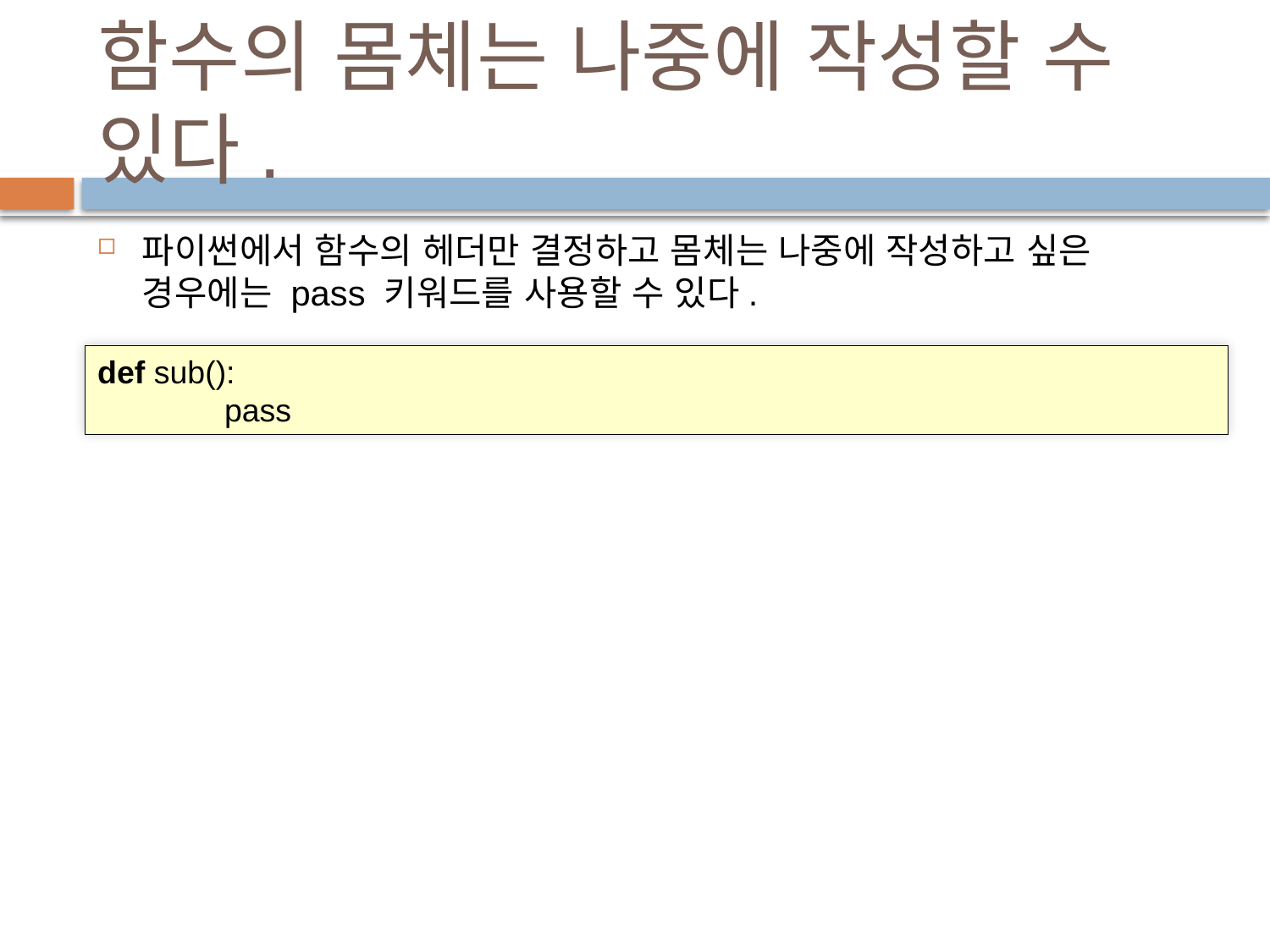

# 함수의 몸체는 나중에 작성할 수 있다.
파이썬에서 함수의 헤더만 결정하고 몸체는 나중에 작성하고 싶은 경우에는 pass 키워드를 사용할 수 있다.
def sub():
	pass